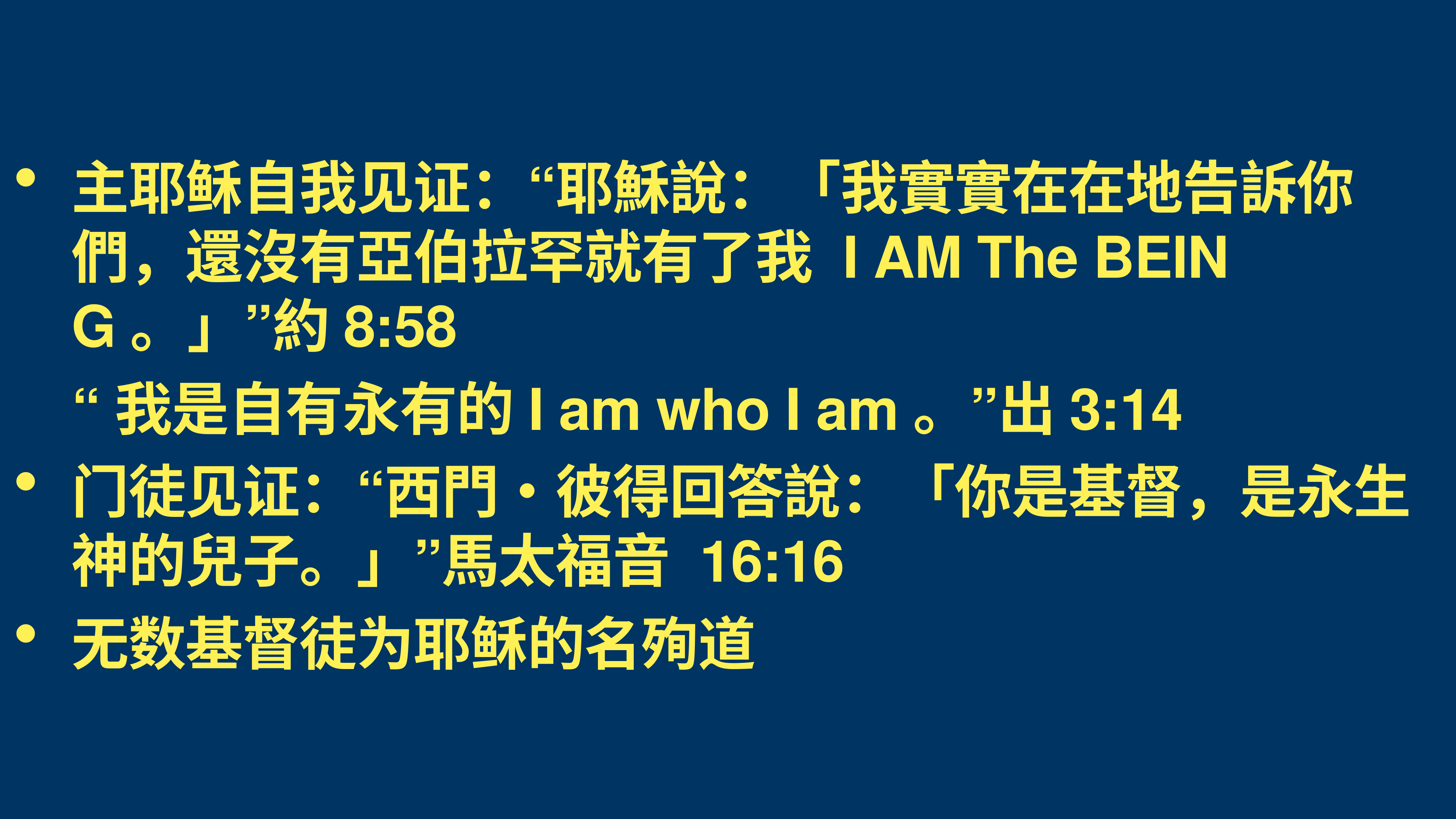

主耶稣自我见证：“耶穌說：「我實實在在地告訴你們，還沒有亞伯拉罕就有了我 I AM The BEING。」”約8:58
  “我是自有永有的I am who I am。”出3:14
门徒见证：“西門‧彼得回答說：「你是基督，是永生神的兒子。」”馬太福音 16:16
无数基督徒为耶稣的名殉道